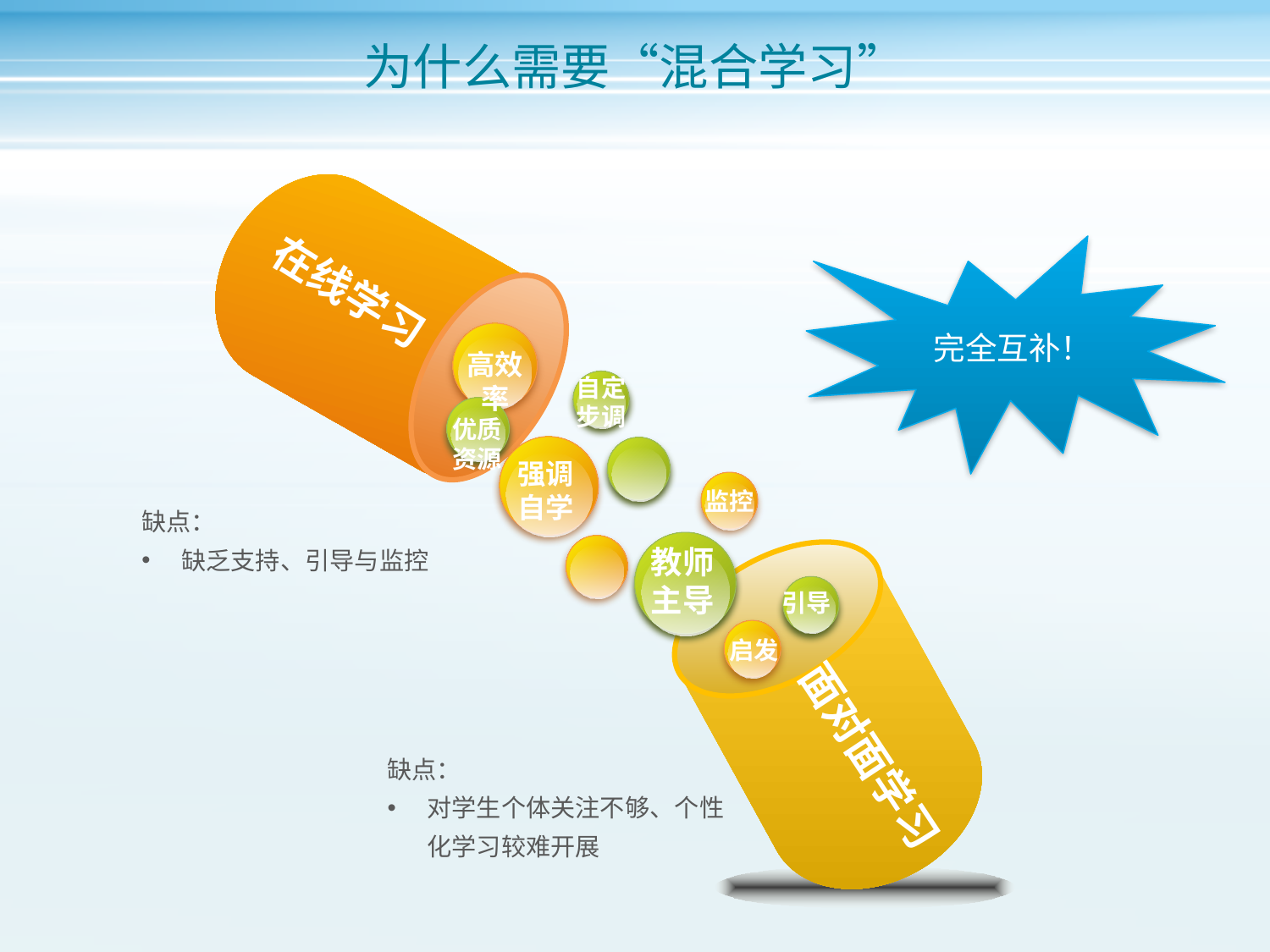

# 为什么需要“混合学习”

完全互补！
在线学习

高效率
自定步调

优质资源

强调自学

监控
缺点：
缺乏支持、引导与监控

教师主导

引导

启发
面对面学习
缺点：
对学生个体关注不够、个性化学习较难开展